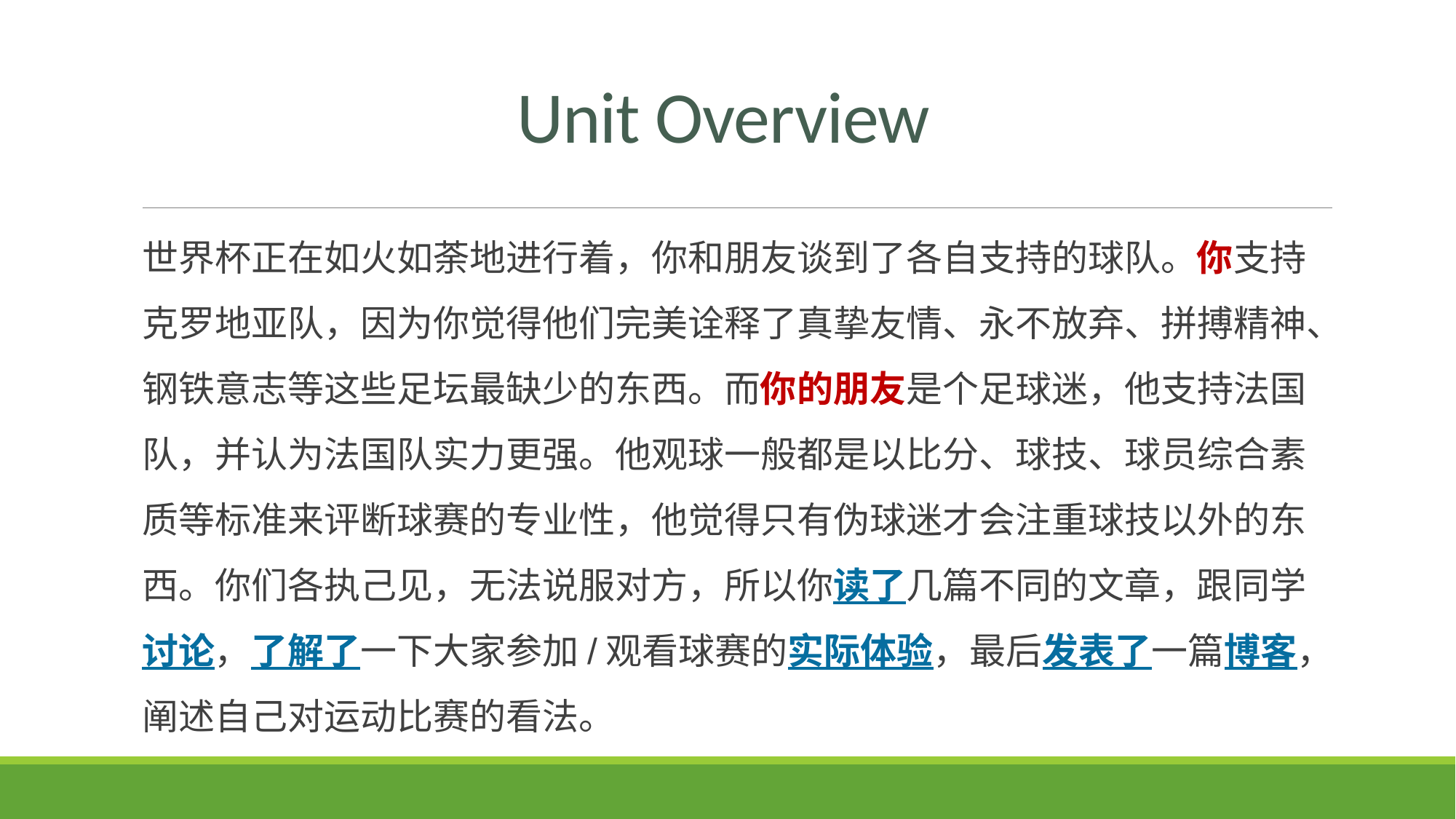

# Unit Overview
世界杯正在如火如荼地进行着，你和朋友谈到了各自支持的球队。你支持克罗地亚队，因为你觉得他们完美诠释了真挚友情、永不放弃、拼搏精神、钢铁意志等这些足坛最缺少的东西。而你的朋友是个足球迷，他支持法国队，并认为法国队实力更强。他观球一般都是以比分、球技、球员综合素质等标准来评断球赛的专业性，他觉得只有伪球迷才会注重球技以外的东西。你们各执己见，无法说服对方，所以你读了几篇不同的文章，跟同学讨论，了解了一下大家参加/观看球赛的实际体验，最后发表了一篇博客，阐述自己对运动比赛的看法。